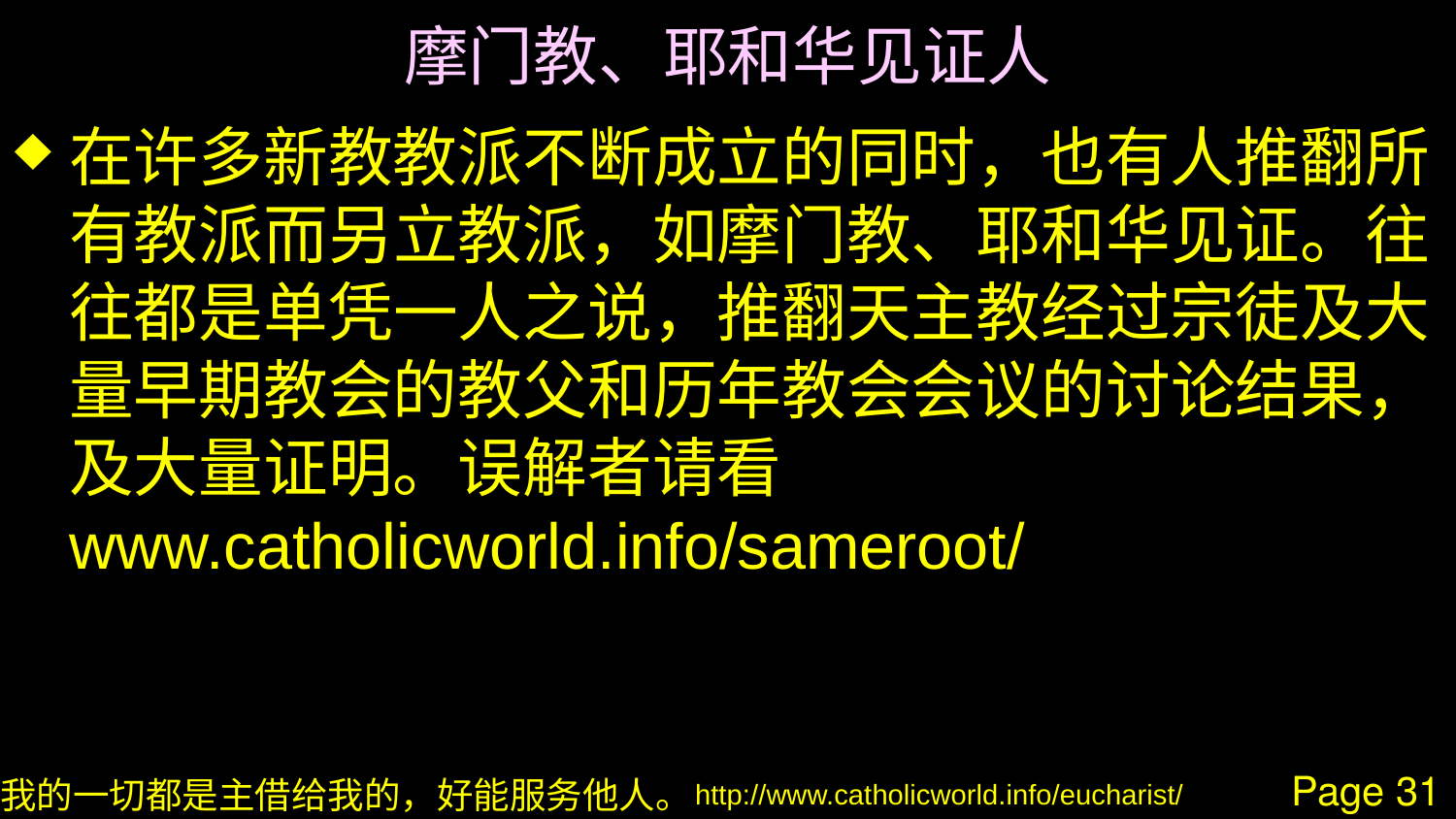

# 摩门教、耶和华见证人
在许多新教教派不断成立的同时，也有人推翻所有教派而另立教派，如摩门教、耶和华见证。往往都是单凭一人之说，推翻天主教经过宗徒及大量早期教会的教父和历年教会会议的讨论结果，及大量证明。误解者请看www.catholicworld.info/sameroot/